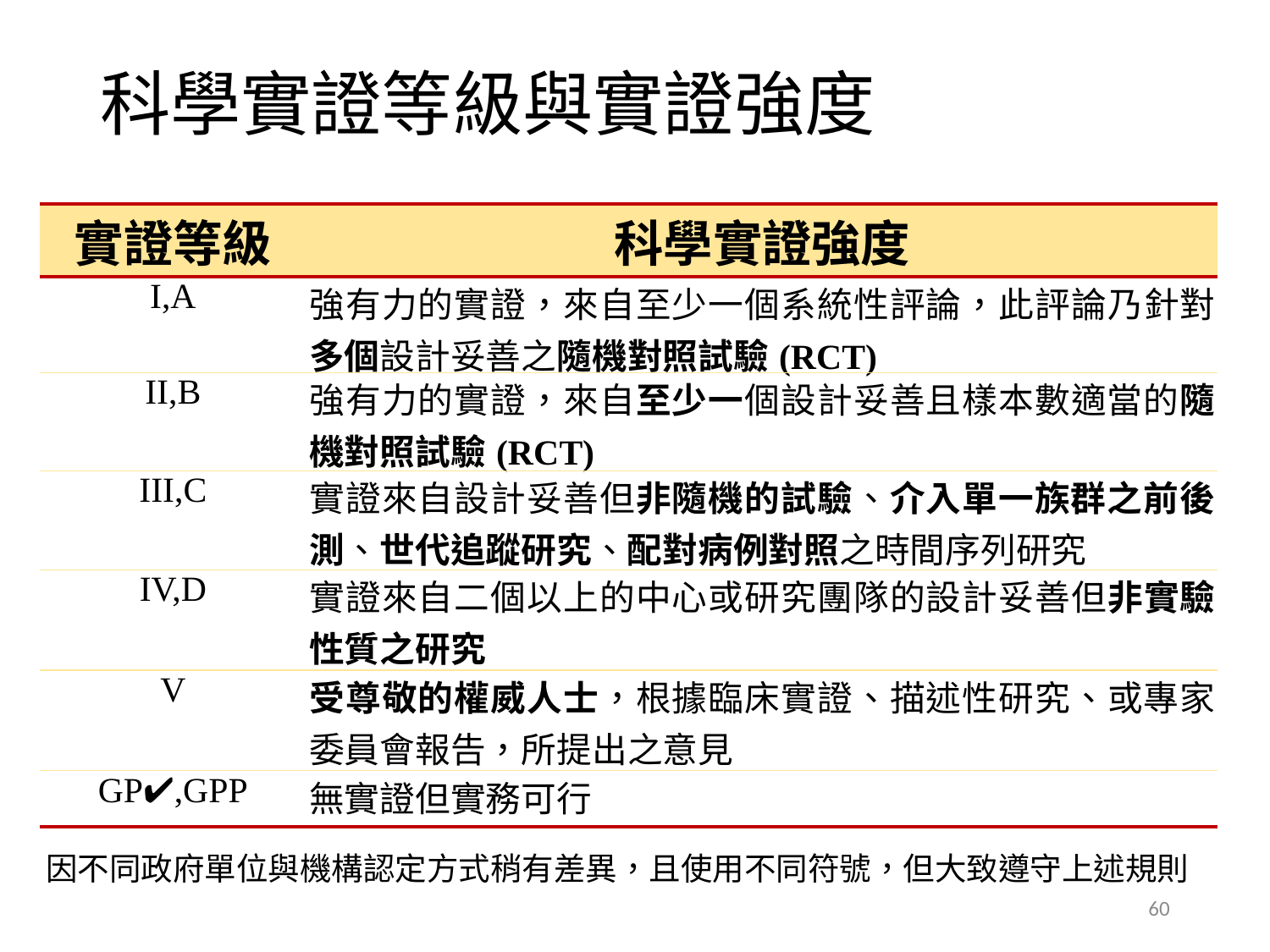

# 科學實證等級與實證強度
| 實證等級 | 科學實證強度 |
| --- | --- |
| I,A | 強有力的實證，來自至少一個系統性評論，此評論乃針對多個設計妥善之隨機對照試驗(RCT) |
| II,B | 強有力的實證，來自至少一個設計妥善且樣本數適當的隨機對照試驗(RCT) |
| III,C | 實證來自設計妥善但非隨機的試驗、介入單一族群之前後測、世代追蹤研究、配對病例對照之時間序列研究 |
| IV,D | 實證來自二個以上的中心或研究團隊的設計妥善但非實驗性質之研究 |
| V | 受尊敬的權威人士，根據臨床實證、描述性研究、或專家委員會報告，所提出之意見 |
| GP✔,GPP | 無實證但實務可行 |
因不同政府單位與機構認定方式稍有差異，且使用不同符號，但大致遵守上述規則
60